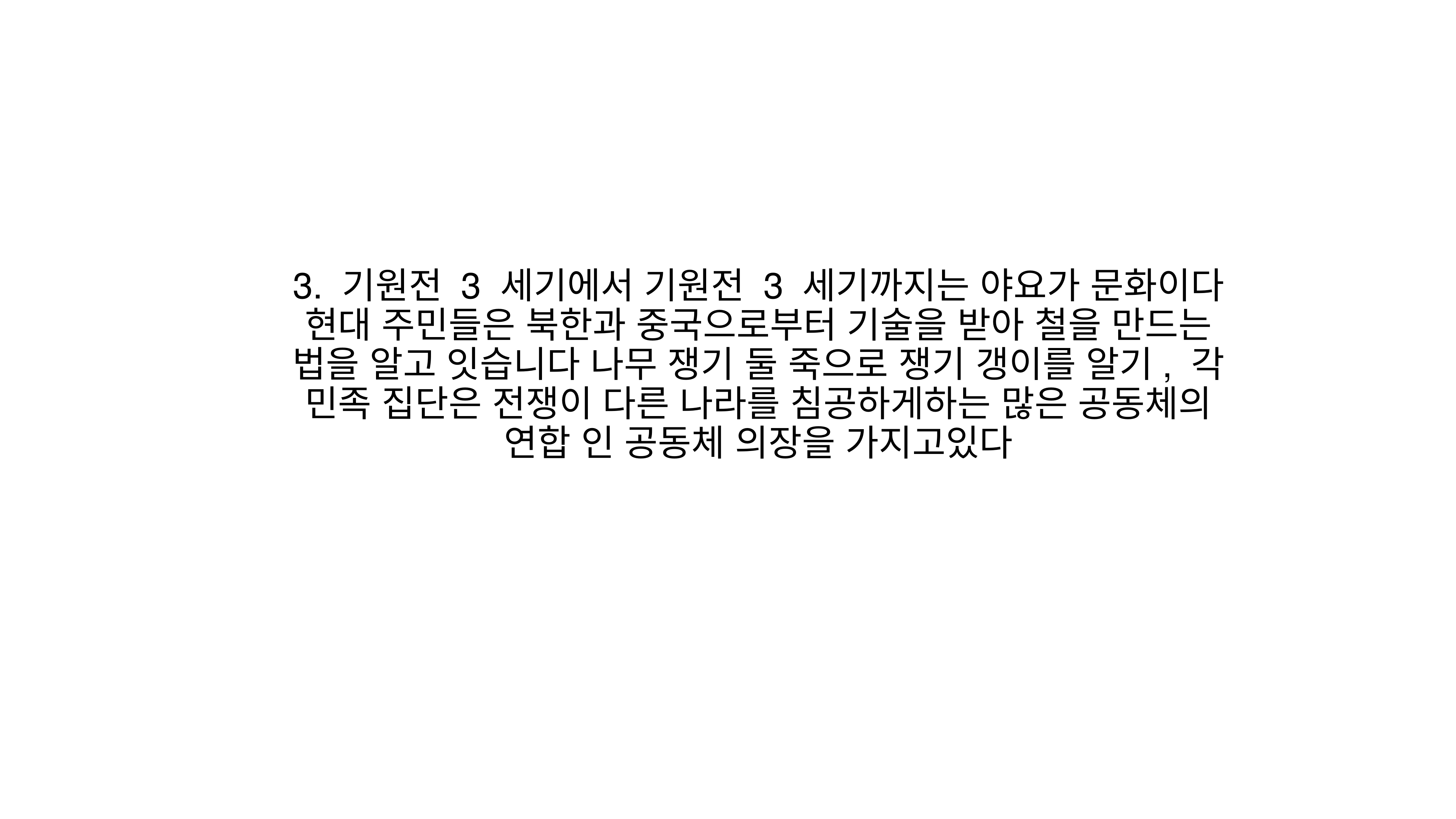

3. 기원전 3 세기에서 기원전 3 세기까지는 야요가 문화이다 현대 주민들은 북한과 중국으로부터 기술을 받아 철을 만드는 법을 알고 잇습니다 나무 쟁기 둘 죽으로 쟁기 갱이를 알기, 각 민족 집단은 전쟁이 다른 나라를 침공하게하는 많은 공동체의 연합 인 공동체 의장을 가지고있다